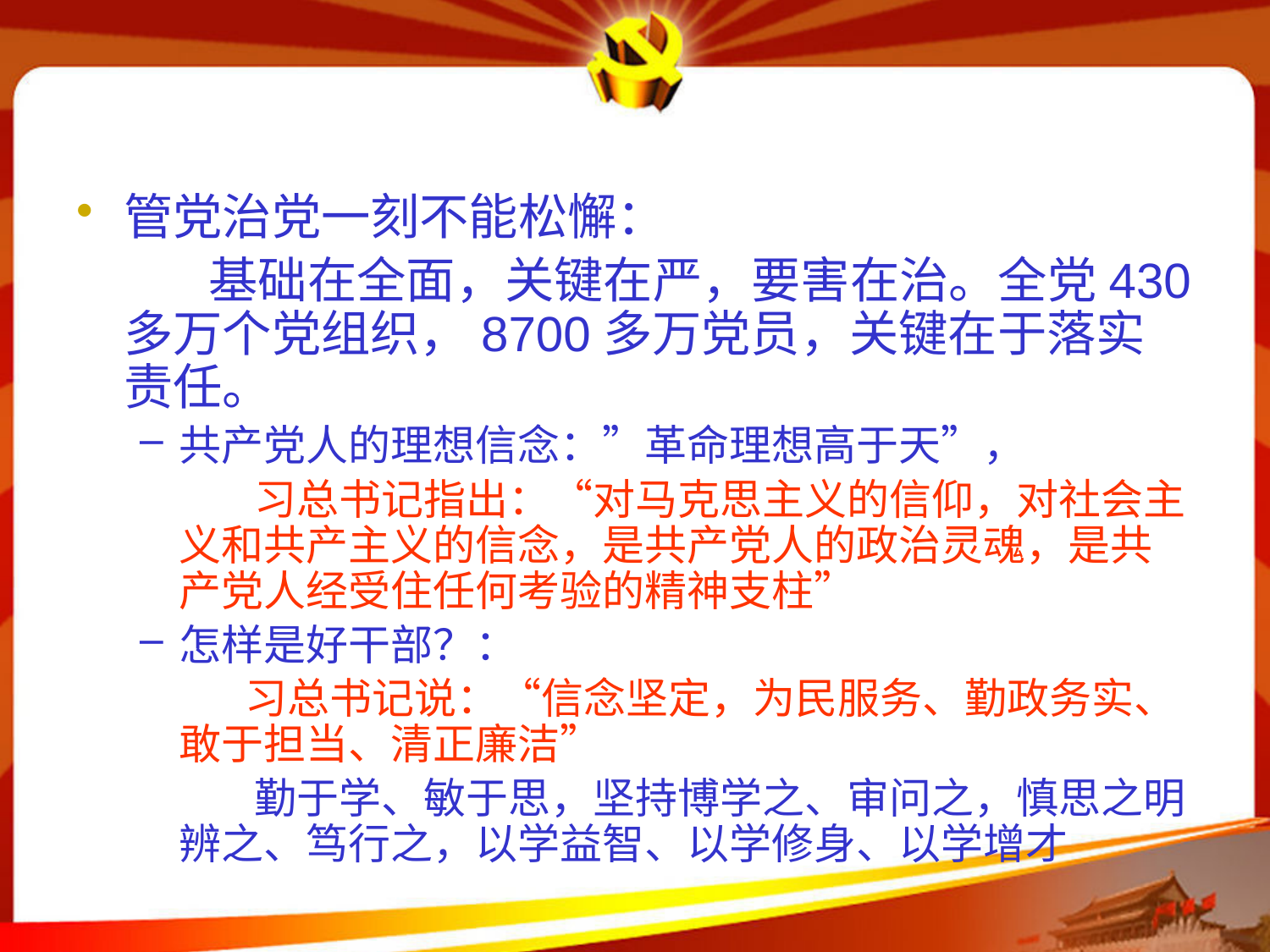

#
管党治党一刻不能松懈：
           基础在全面，关键在严，要害在治。全党430多万个党组织，8700多万党员，关键在于落实责任。
共产党人的理想信念：”革命理想高于天”，
           习总书记指出：“对马克思主义的信仰，对社会主义和共产主义的信念，是共产党人的政治灵魂，是共产党人经受住任何考验的精神支柱”
怎样是好干部？：
          习总书记说：“信念坚定，为民服务、勤政务实、敢于担当、清正廉洁”
           勤于学、敏于思，坚持博学之、审问之，慎思之明辨之、笃行之，以学益智、以学修身、以学增才